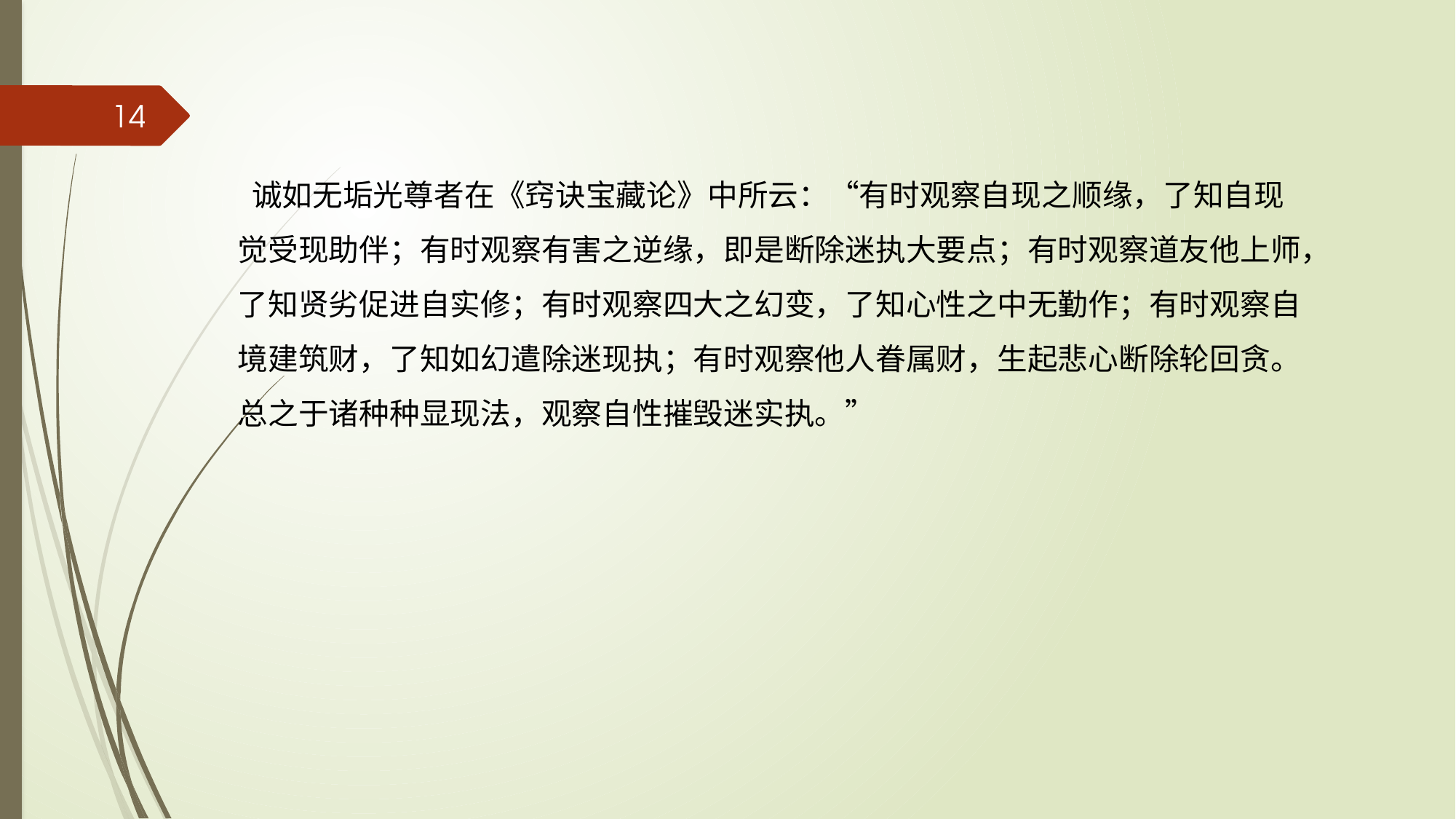

14

 诚如无垢光尊者在《窍诀宝藏论》中所云：“有时观察自现之顺缘，了知自现觉受现助伴；有时观察有害之逆缘，即是断除迷执大要点；有时观察道友他上师，了知贤劣促进自实修；有时观察四大之幻变，了知心性之中无勤作；有时观察自境建筑财，了知如幻遣除迷现执；有时观察他人眷属财，生起悲心断除轮回贪。总之于诸种种显现法，观察自性摧毁迷实执。”